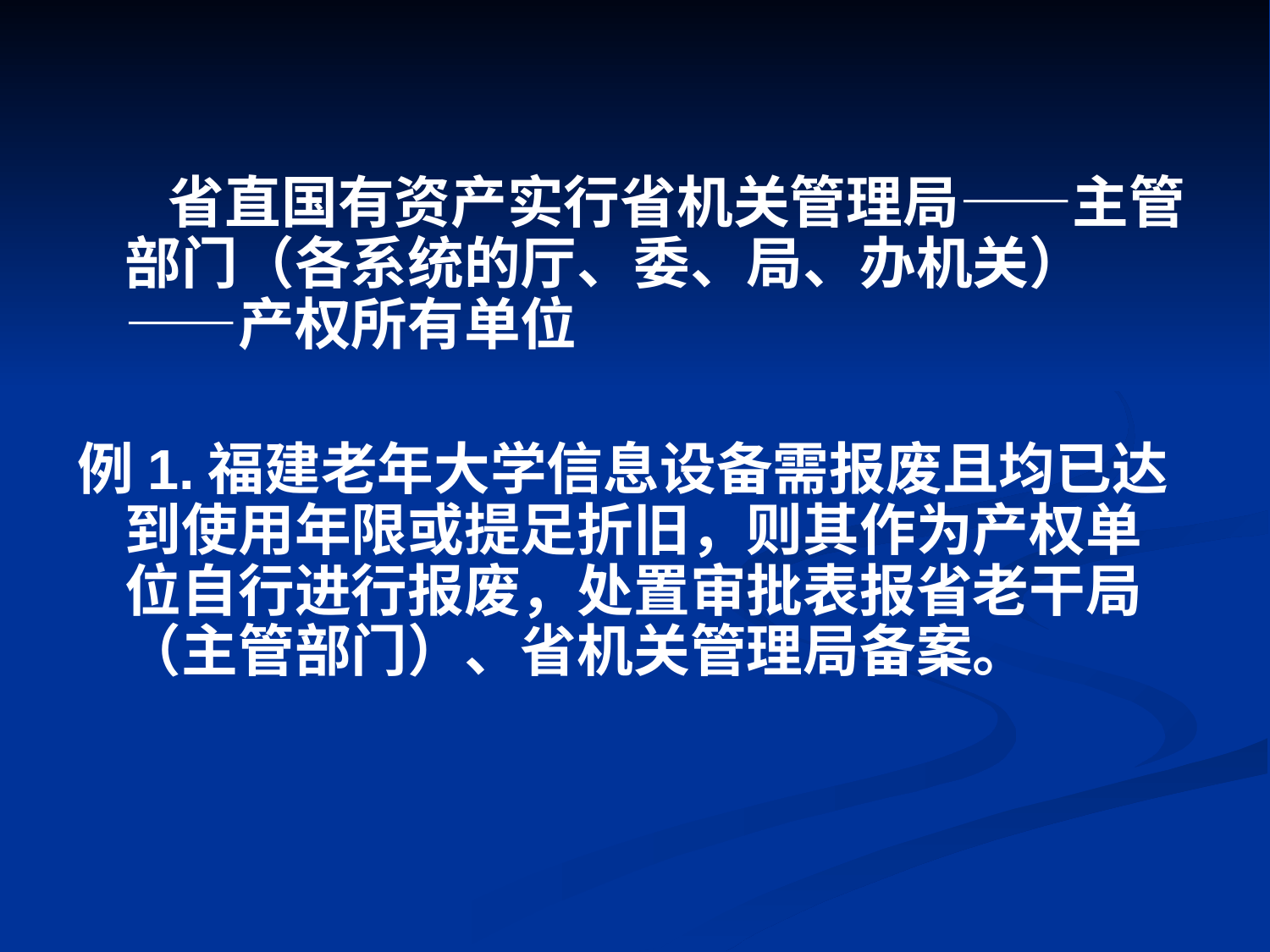

省直国有资产实行省机关管理局——主管部门（各系统的厅、委、局、办机关）——产权所有单位

例1.福建老年大学信息设备需报废且均已达到使用年限或提足折旧，则其作为产权单位自行进行报废，处置审批表报省老干局（主管部门）、省机关管理局备案。

9